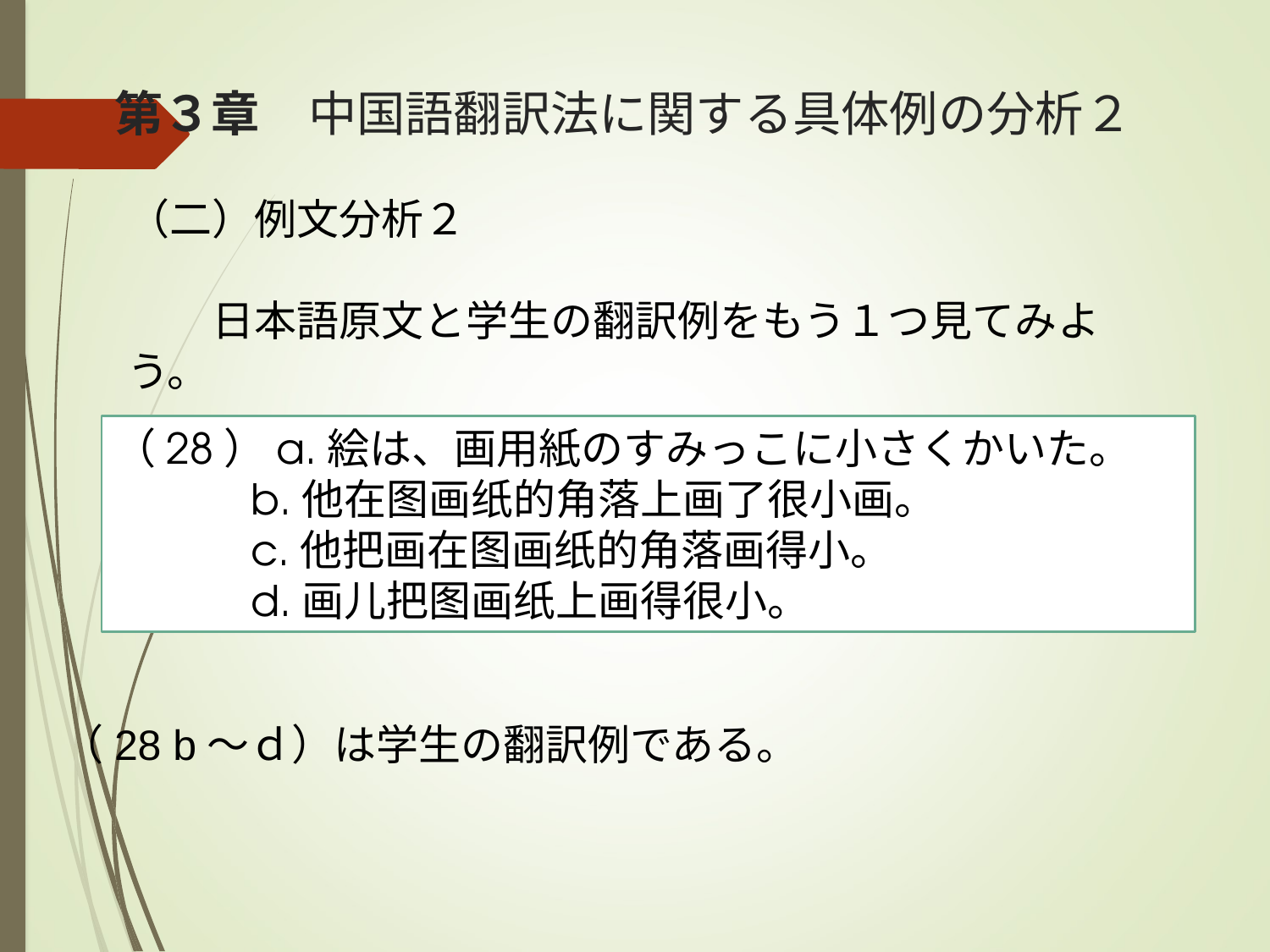

# 第３章　中国語翻訳法に関する具体例の分析２
（二）例文分析２

　　日本語原文と学生の翻訳例をもう１つ見てみよう。
（28）a.絵は、画用紙のすみっこに小さくかいた。
　　　b.他在图画纸的角落上画了很小画。
　　　c.他把画在图画纸的角落画得小。
　　　d.画儿把图画纸上画得很小。
（28 b～ｄ）は学生の翻訳例である。